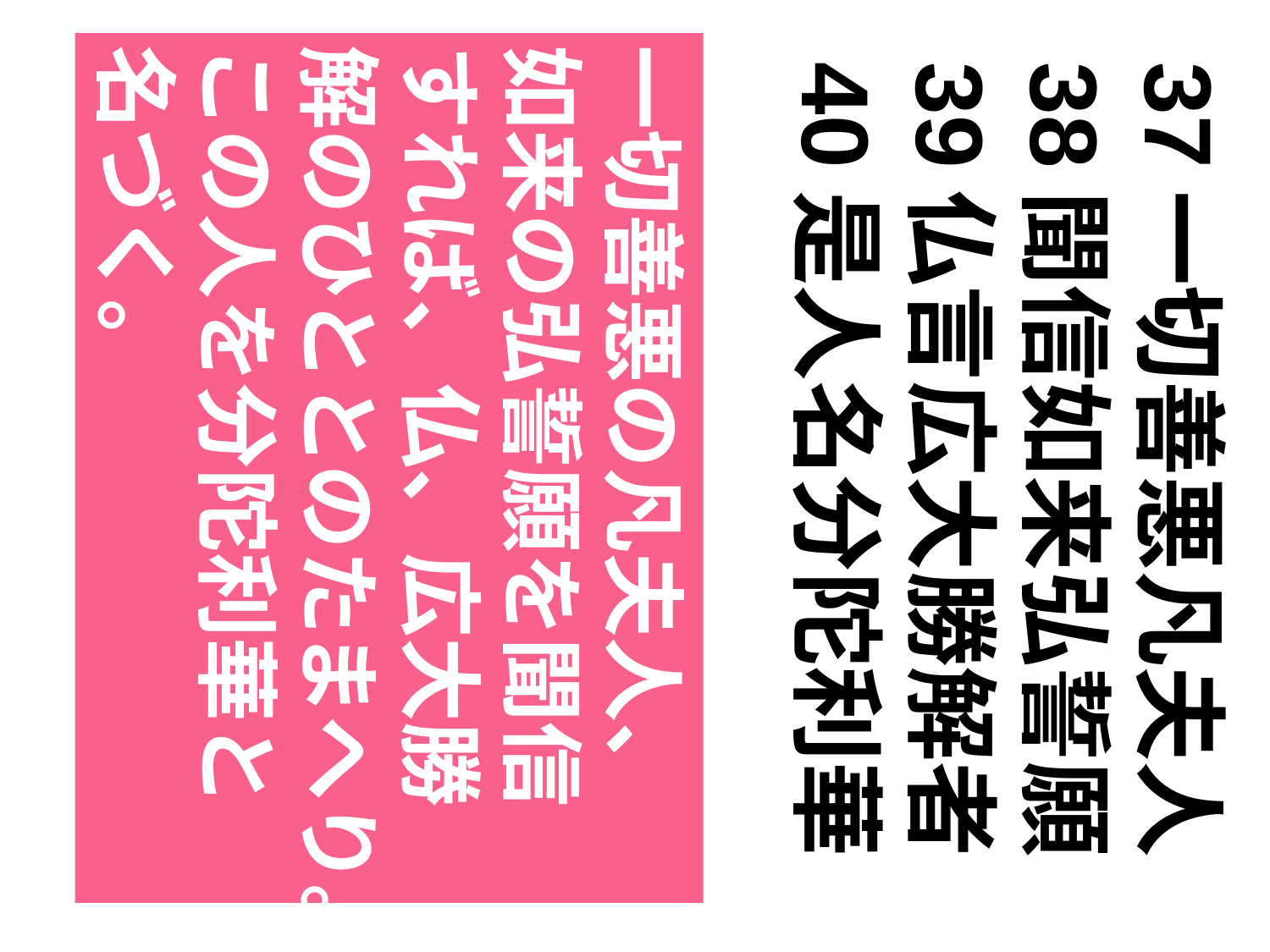

一切善悪の凡夫人、
如来の弘誓願を聞信すれば、仏、広大勝解のひととのたまへり。
この人を分陀利華と名づく。
37一切善悪凡夫人
38聞信如来弘誓願
39仏言広大勝解者
40是人名分陀利華